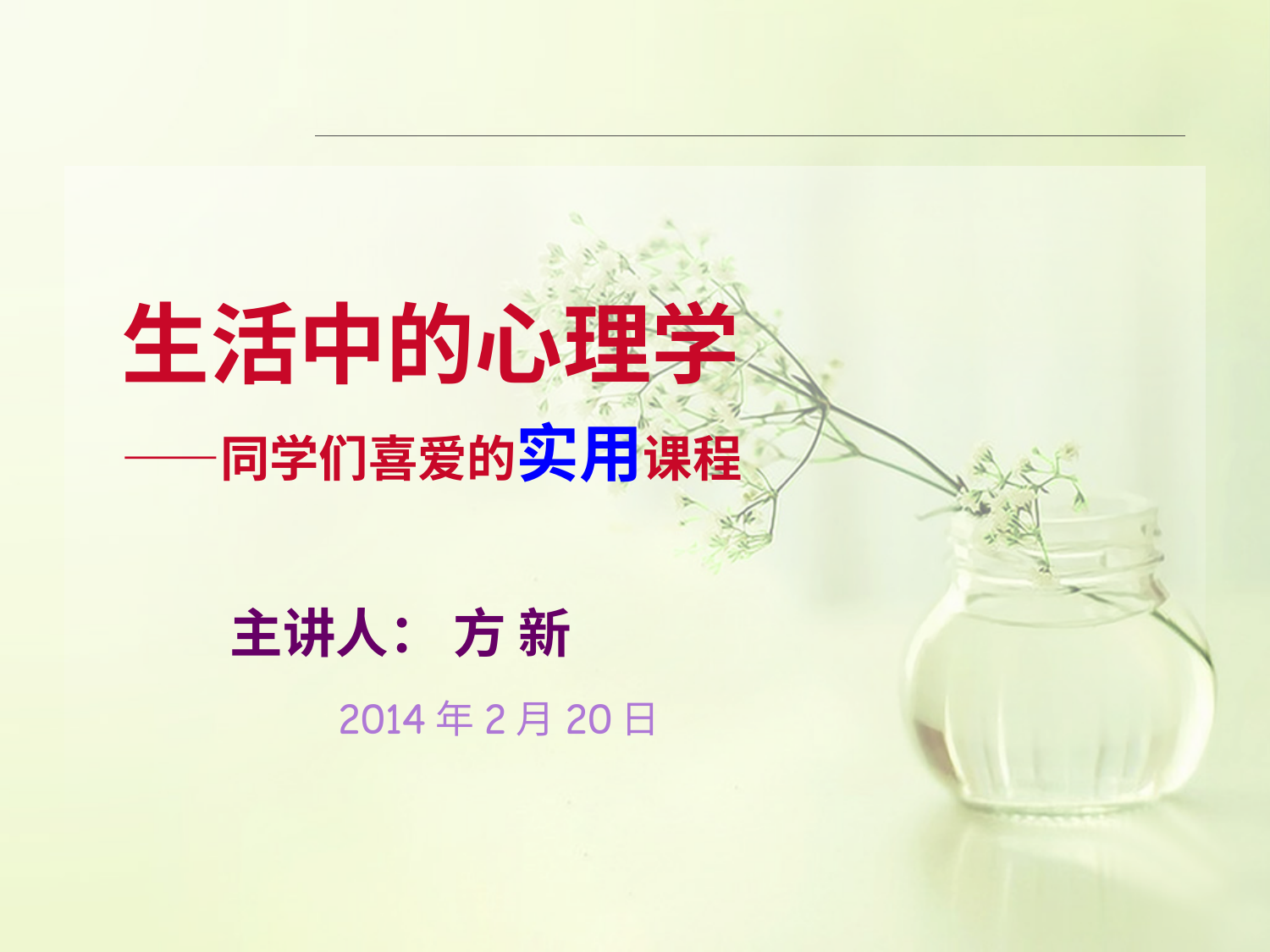

# 生活中的心理学 ——同学们喜爱的实用课程
        主讲人： 方 新
                2014年2月20日